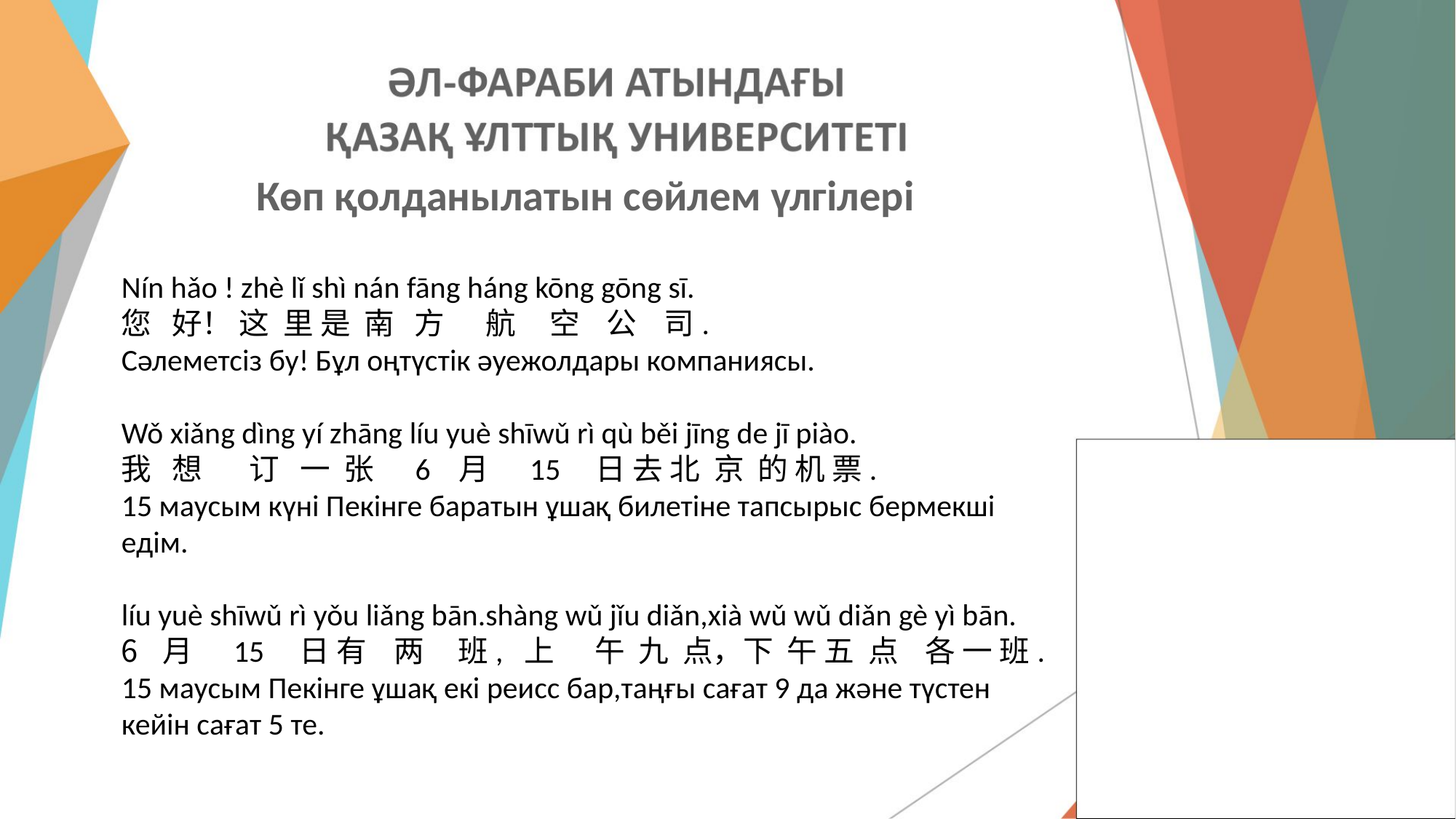

Көп қолданылатын сөйлем үлгілері
Nín hǎo ! zhè lǐ shì nán fāng háng kōng gōng sī.
您   好！ 这  里 是  南   方      航     空    公    司.
Сәлеметсіз бу! Бұл оңтүстік әуежолдары компаниясы.

Wǒ xiǎng dìng yí zhāng líu yuè shīwǔ rì qù běi jīng de jī piào.
我   想       订   一  张     6   月     15    日 去 北  京  的 机 票.
15 маусым күні Пекінге баратын ұшақ билетіне тапсырыс бермекші едім.

líu yuè shīwǔ rì yǒu liǎng bān.shàng wǔ jǐu diǎn,xià wǔ wǔ diǎn gè yì bān.
月     15    日 有    两     班,  上      午  九  点，下  午 五  点    各 一 班.
15 маусым Пекінге ұшақ екі реисс бар,таңғы сағат 9 да және түстен кейін сағат 5 те.